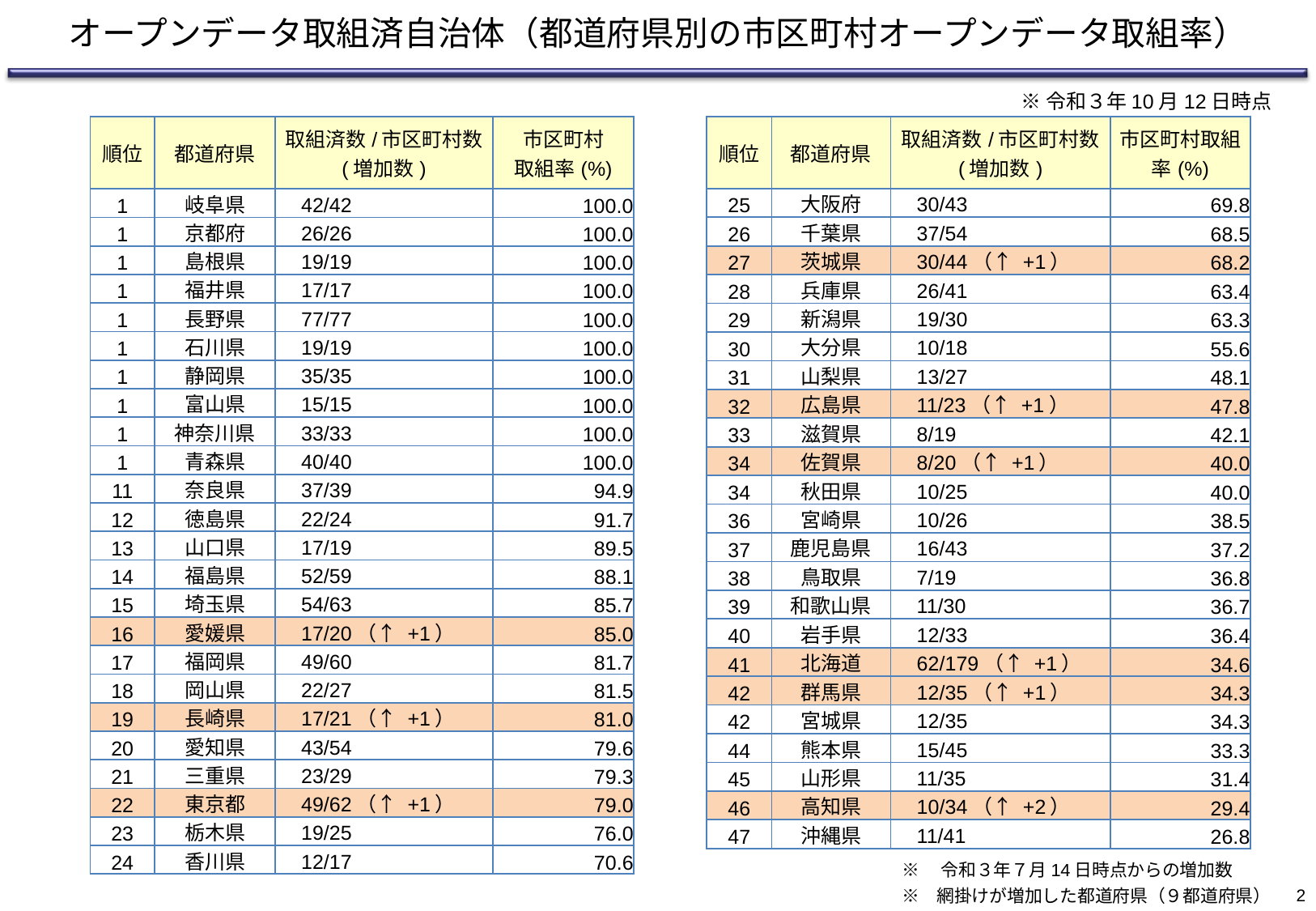

オープンデータ取組済自治体（都道府県別の市区町村オープンデータ取組率）
※令和３年10月12日時点
| 順位 | 都道府県 | 取組済数/市区町村数 (増加数) | 市区町村 取組率(%) |
| --- | --- | --- | --- |
| 1 | 岐阜県 | 42/42 | 100.0 |
| 1 | 京都府 | 26/26 | 100.0 |
| 1 | 島根県 | 19/19 | 100.0 |
| 1 | 福井県 | 17/17 | 100.0 |
| 1 | 長野県 | 77/77 | 100.0 |
| 1 | 石川県 | 19/19 | 100.0 |
| 1 | 静岡県 | 35/35 | 100.0 |
| 1 | 富山県 | 15/15 | 100.0 |
| 1 | 神奈川県 | 33/33 | 100.0 |
| 1 | 青森県 | 40/40 | 100.0 |
| 11 | 奈良県 | 37/39 | 94.9 |
| 12 | 徳島県 | 22/24 | 91.7 |
| 13 | 山口県 | 17/19 | 89.5 |
| 14 | 福島県 | 52/59 | 88.1 |
| 15 | 埼玉県 | 54/63 | 85.7 |
| 16 | 愛媛県 | 17/20（↑ +1） | 85.0 |
| 17 | 福岡県 | 49/60 | 81.7 |
| 18 | 岡山県 | 22/27 | 81.5 |
| 19 | 長崎県 | 17/21（↑ +1） | 81.0 |
| 20 | 愛知県 | 43/54 | 79.6 |
| 21 | 三重県 | 23/29 | 79.3 |
| 22 | 東京都 | 49/62（↑ +1） | 79.0 |
| 23 | 栃木県 | 19/25 | 76.0 |
| 24 | 香川県 | 12/17 | 70.6 |
| 順位 | 都道府県 | 取組済数/市区町村数 (増加数) | 市区町村取組率(%) |
| --- | --- | --- | --- |
| 25 | 大阪府 | 30/43 | 69.8 |
| 26 | 千葉県 | 37/54 | 68.5 |
| 27 | 茨城県 | 30/44（↑ +1） | 68.2 |
| 28 | 兵庫県 | 26/41 | 63.4 |
| 29 | 新潟県 | 19/30 | 63.3 |
| 30 | 大分県 | 10/18 | 55.6 |
| 31 | 山梨県 | 13/27 | 48.1 |
| 32 | 広島県 | 11/23（↑ +1） | 47.8 |
| 33 | 滋賀県 | 8/19 | 42.1 |
| 34 | 佐賀県 | 8/20（↑ +1） | 40.0 |
| 34 | 秋田県 | 10/25 | 40.0 |
| 36 | 宮崎県 | 10/26 | 38.5 |
| 37 | 鹿児島県 | 16/43 | 37.2 |
| 38 | 鳥取県 | 7/19 | 36.8 |
| 39 | 和歌山県 | 11/30 | 36.7 |
| 40 | 岩手県 | 12/33 | 36.4 |
| 41 | 北海道 | 62/179（↑ +1） | 34.6 |
| 42 | 群馬県 | 12/35（↑ +1） | 34.3 |
| 42 | 宮城県 | 12/35 | 34.3 |
| 44 | 熊本県 | 15/45 | 33.3 |
| 45 | 山形県 | 11/35 | 31.4 |
| 46 | 高知県 | 10/34（↑ +2） | 29.4 |
| 47 | 沖縄県 | 11/41 | 26.8 |
※　令和３年７月14日時点からの増加数
※　網掛けが増加した都道府県（９都道府県）
2